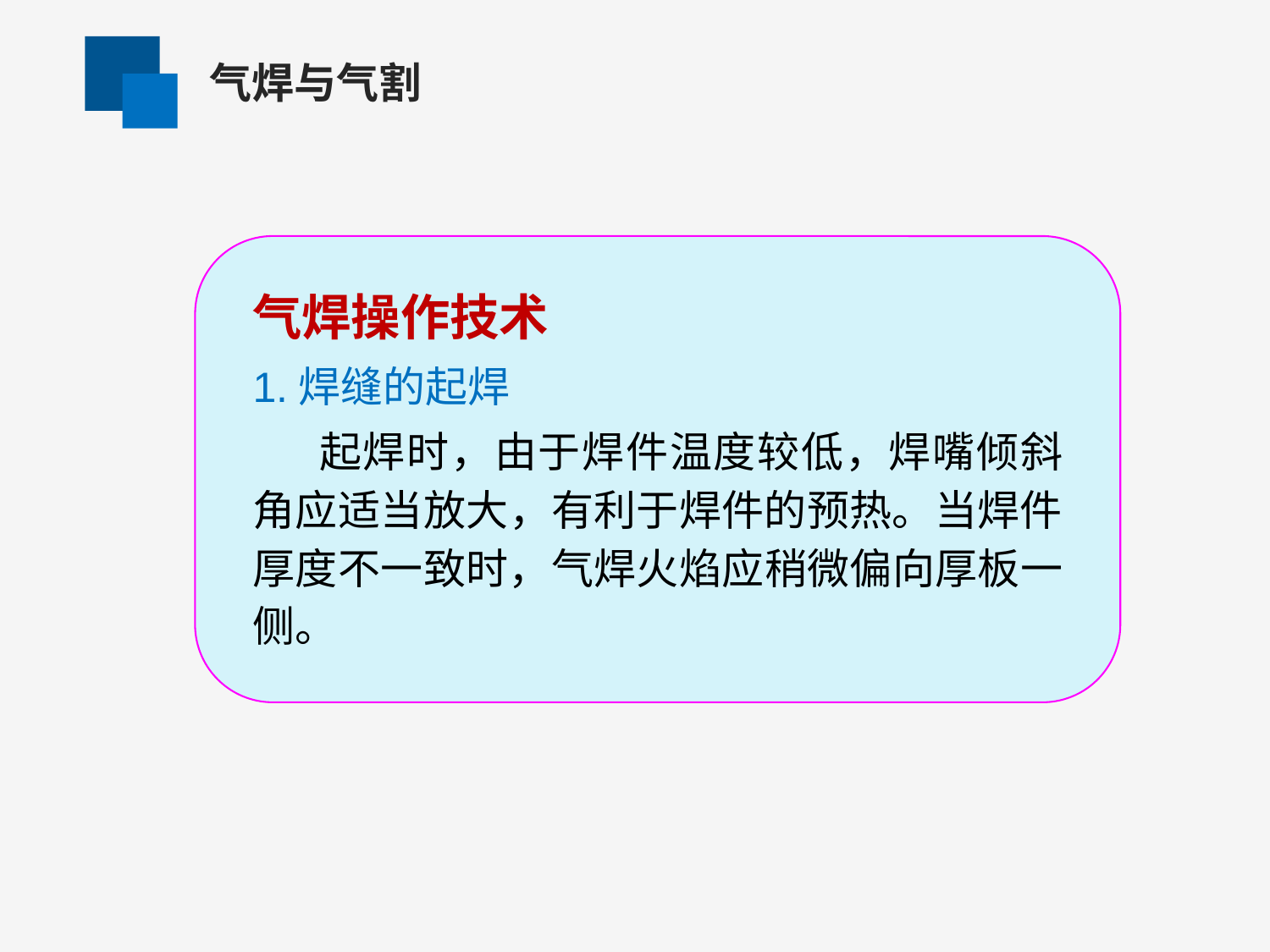

气焊与气割
气焊操作技术
1.焊缝的起焊
     起焊时，由于焊件温度较低，焊嘴倾斜角应适当放大，有利于焊件的预热。当焊件厚度不一致时，气焊火焰应稍微偏向厚板一侧。